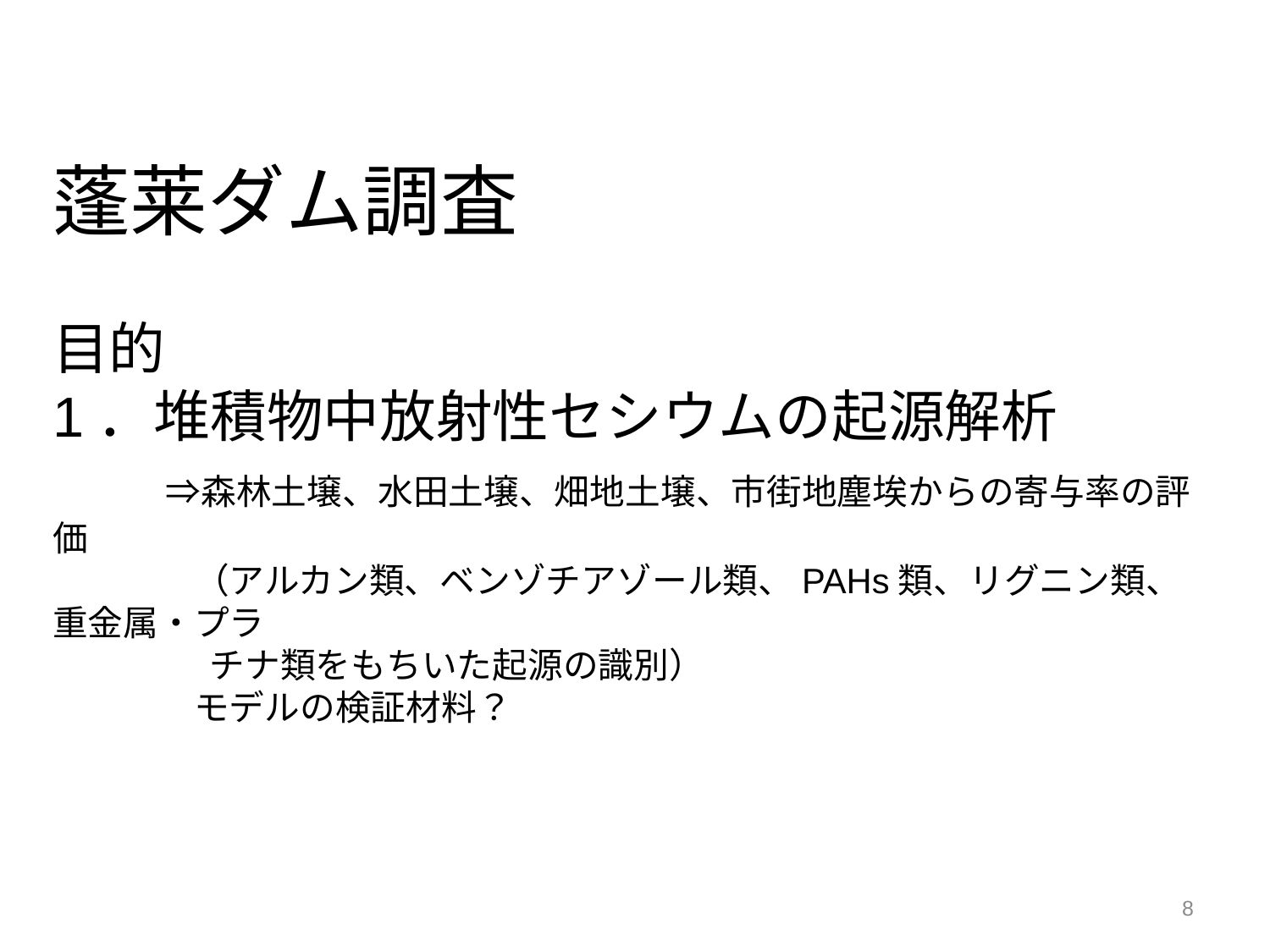

蓬莱ダム調査

目的
1．堆積物中放射性セシウムの起源解析
　　⇒森林土壌、水田土壌、畑地土壌、市街地塵埃からの寄与率の評価
　　　　（アルカン類、ベンゾチアゾール類、PAHs類、リグニン類、重金属・プラ
　　　　  チナ類をもちいた起源の識別）
　　　　モデルの検証材料？
8